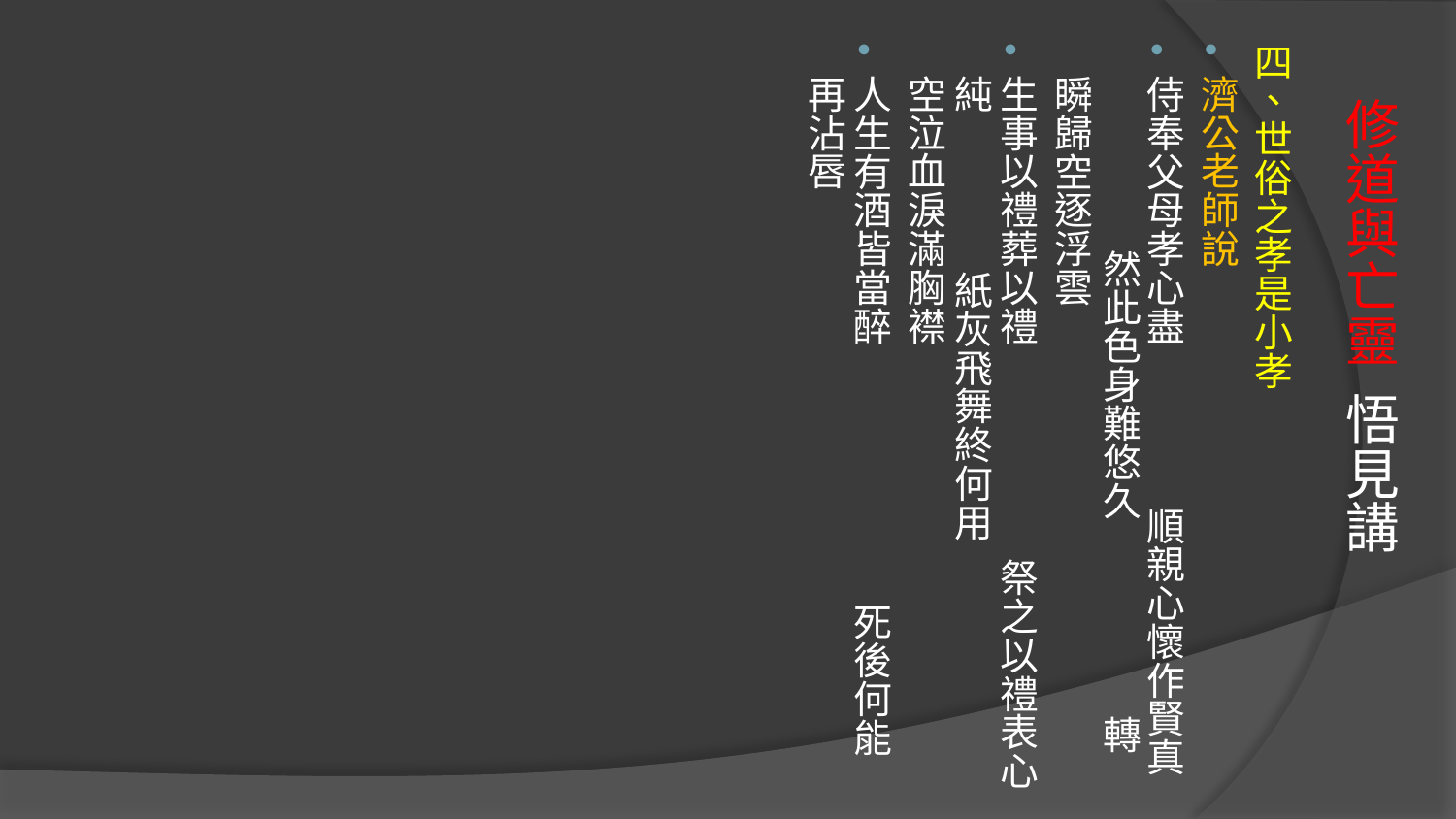

四、世俗之孝是小孝
濟公老師說
侍奉父母孝心盡　              順親心懷作賢真                      然此色身難悠久　                  轉瞬歸空逐浮雲
生事以禮葬以禮　                    祭之以禮表心純                  紙灰飛舞終何用　                    空泣血淚滿胸襟
人生有酒皆當醉　                         死後何能再沾唇

# 修道與亡靈  悟見講